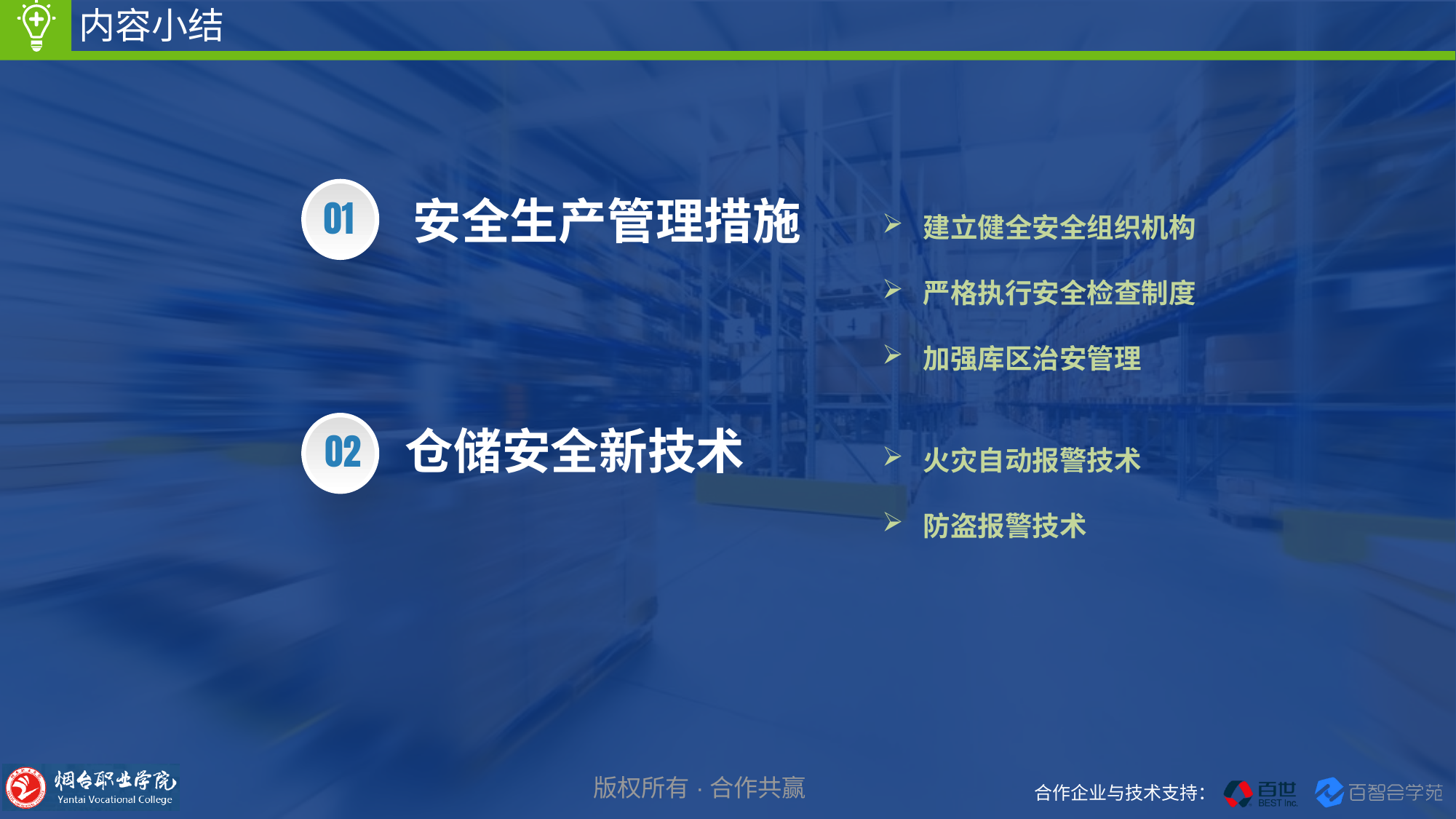

内容小结
建立健全安全组织机构
严格执行安全检查制度
加强库区治安管理

01
安全生产管理措施
火灾自动报警技术
防盗报警技术

02
仓储安全新技术